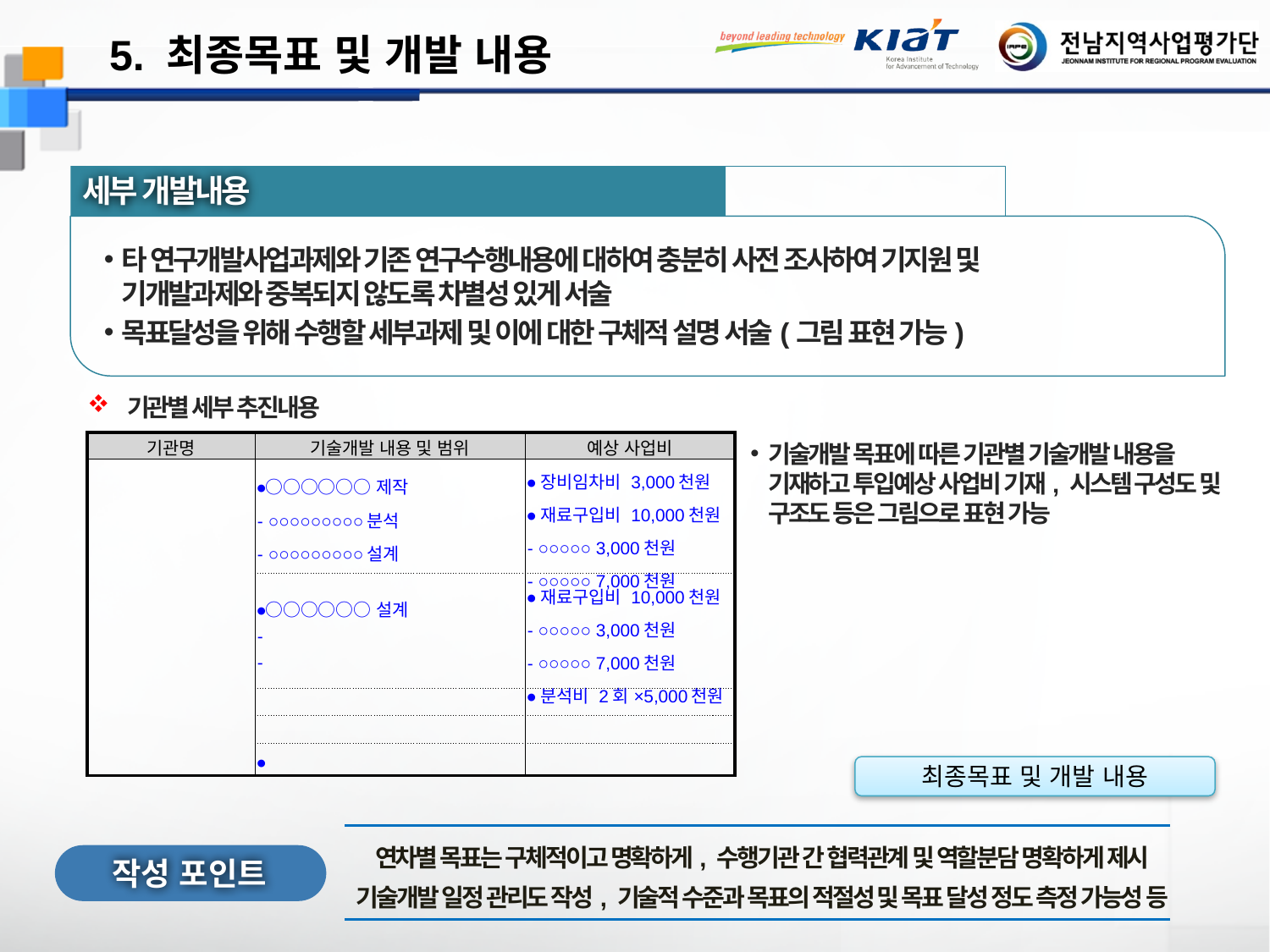

5. 최종목표 및 개발 내용

세부 개발내용

타 연구개발사업과제와 기존 연구수행내용에 대하여 충분히 사전 조사하여 기지원 및 기개발과제와 중복되지 않도록 차별성 있게 서술
목표달성을 위해 수행할 세부과제 및 이에 대한 구체적 설명 서술(그림 표현 가능)
기관별 세부 추진내용
기술개발 목표에 따른 기관별 기술개발 내용을 기재하고 투입예상 사업비 기재, 시스템 구성도 및 구조도 등은 그림으로 표현 가능
| 기관명 | 기술개발 내용 및 범위 | 예상 사업비 |
| --- | --- | --- |
|  | ⦁○○○○○○제작 - ○○○○○○○○○분석 - ○○○○○○○○○설계 | ⦁장비임차비 3,000천원 ⦁재료구입비 10,000천원 - ○○○○○ 3,000천원 - ○○○○○ 7,000천원 |
|  | ⦁○○○○○○설계 - - | ⦁재료구입비 10,000천원 - ○○○○○ 3,000천원 - ○○○○○ 7,000천원 ⦁분석비 2회×5,000천원 |
|  |  |  |
|  |  |  |
|  | ⦁ |  |
최종목표 및 개발 내용
연차별 목표는 구체적이고 명확하게, 수행기관 간 협력관계 및 역할분담 명확하게 제시
기술개발 일정 관리도 작성, 기술적 수준과 목표의 적절성 및 목표 달성 정도 측정 가능성 등

작성 포인트